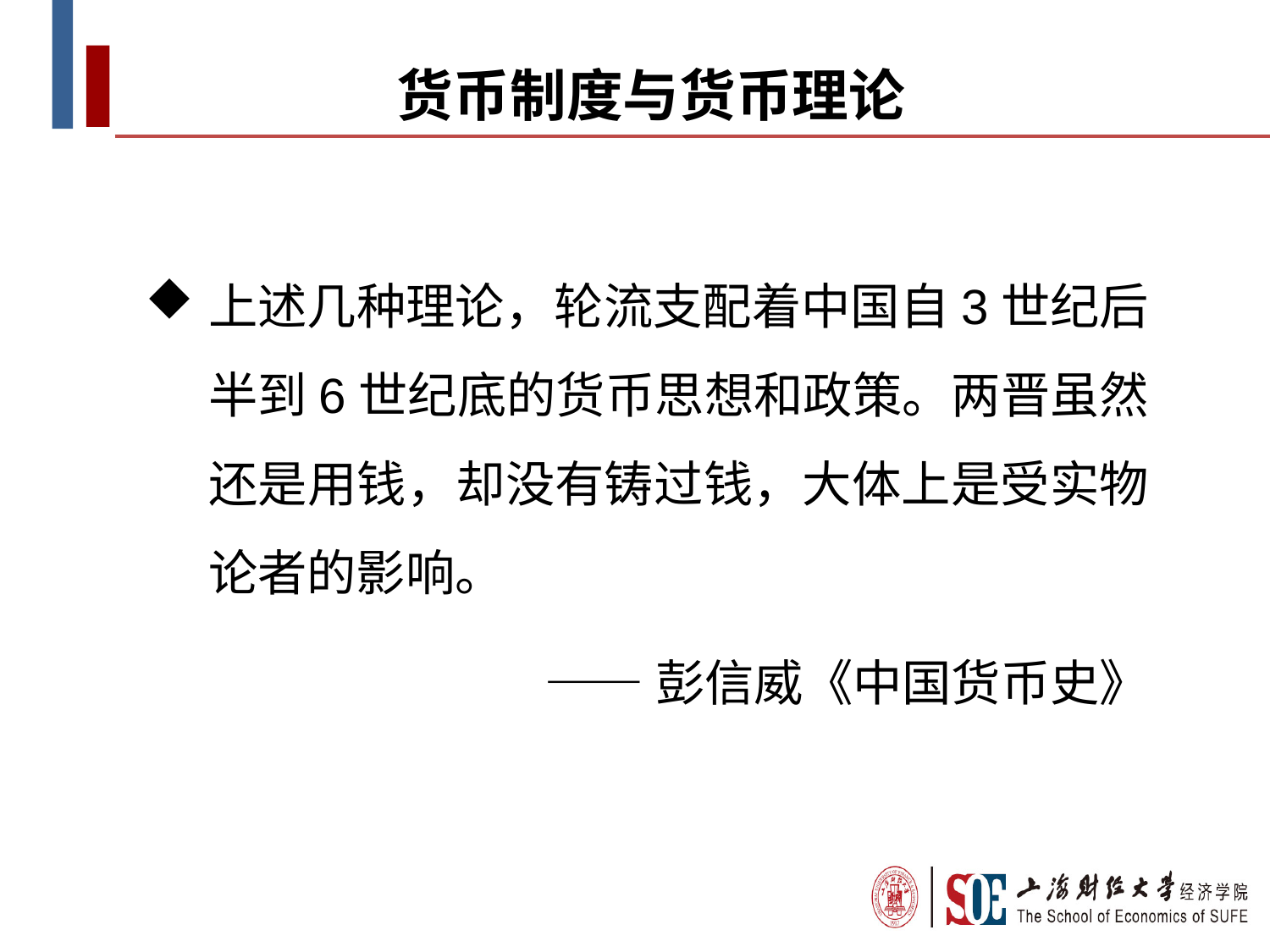

货币制度与货币理论
上述几种理论，轮流支配着中国自3世纪后半到6世纪底的货币思想和政策。两晋虽然还是用钱，却没有铸过钱，大体上是受实物论者的影响。
——彭信威《中国货币史》